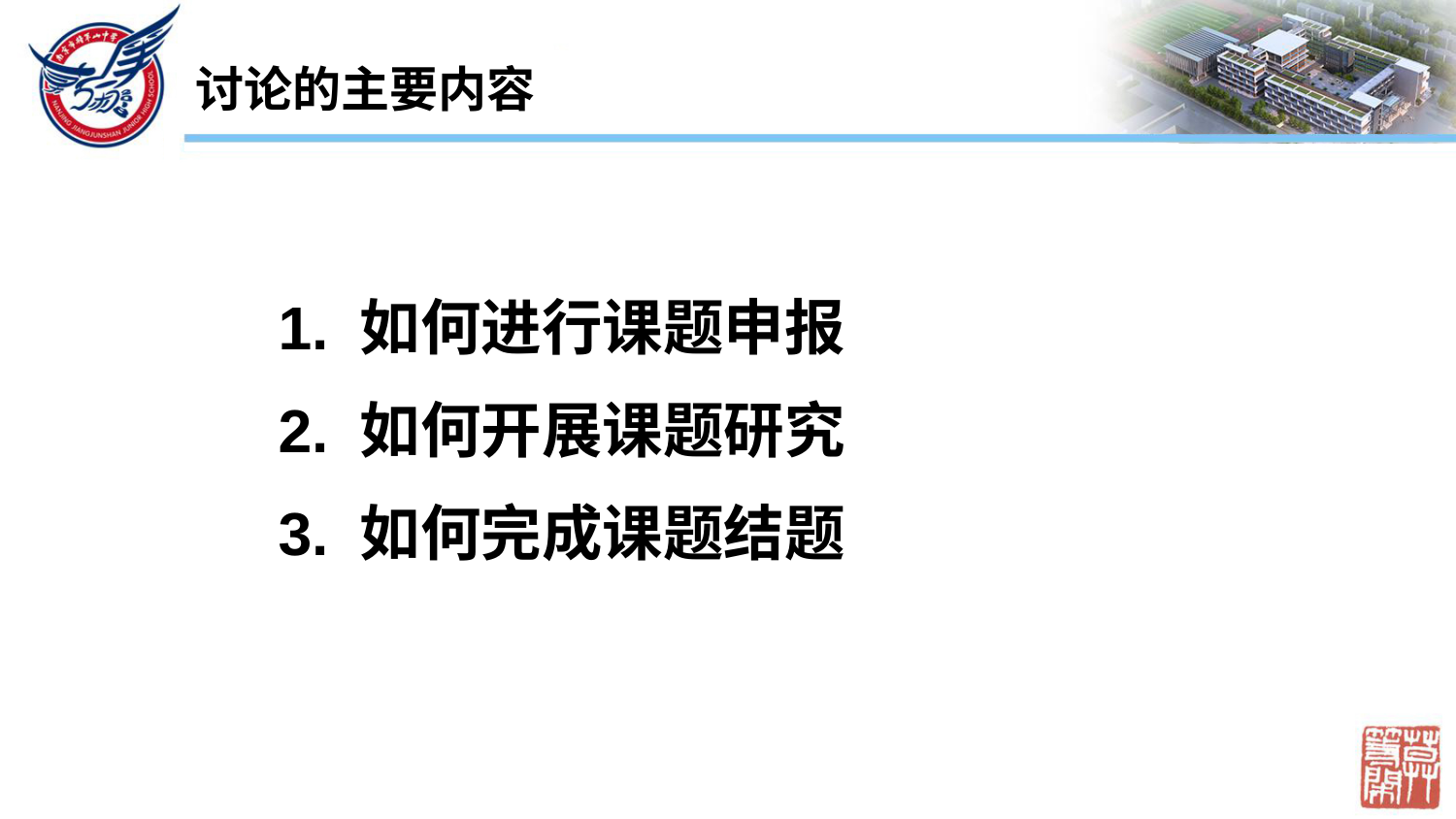

讨论的主要内容
1. 如何进行课题申报
2. 如何开展课题研究
3. 如何完成课题结题